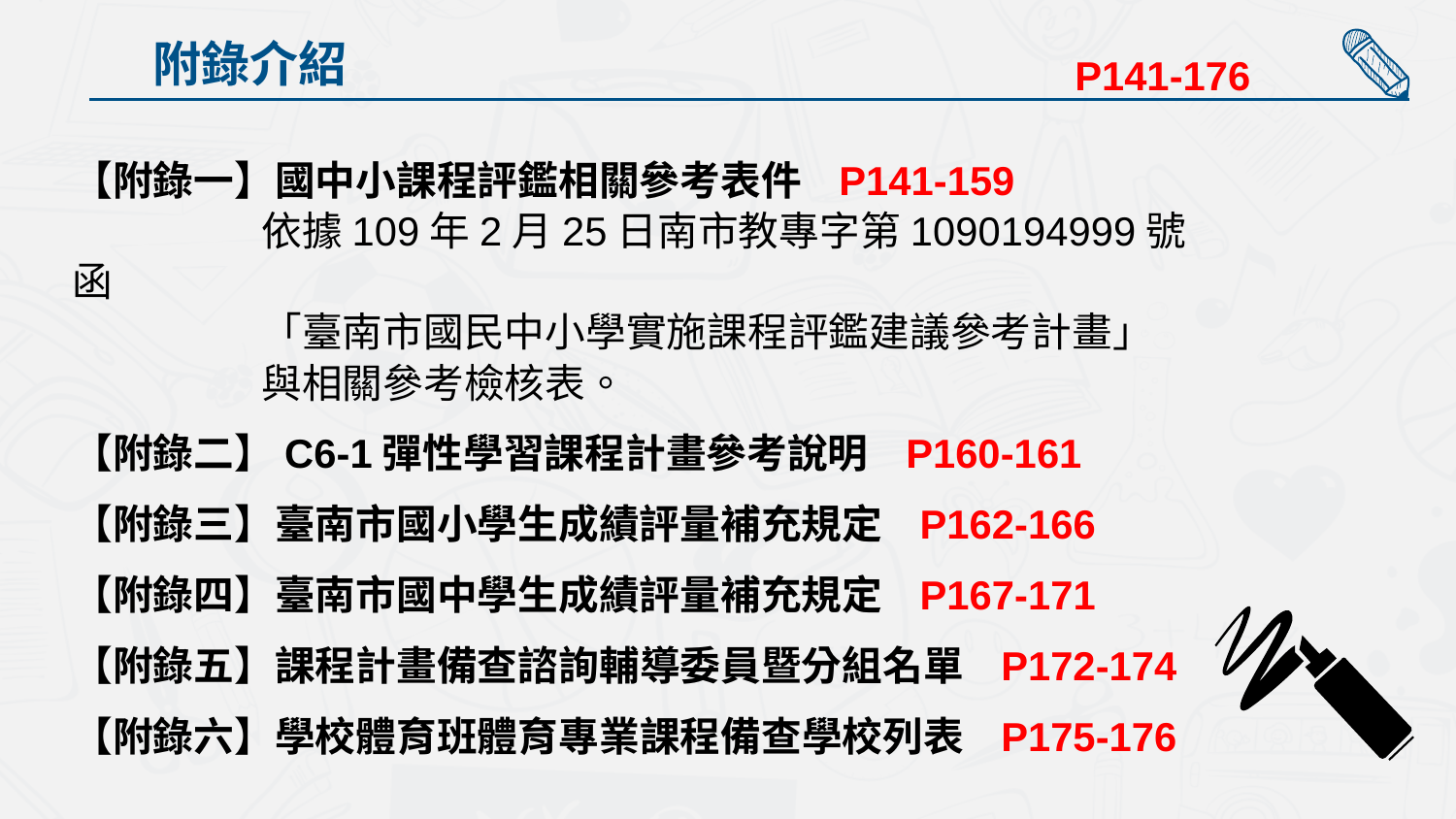

附錄介紹
P141-176
【附錄一】國中小課程評鑑相關參考表件   P141-159
                    依據109年2月25日南市教專字第1090194999號函
                    「臺南市國民中小學實施課程評鑑建議參考計畫」
                    與相關參考檢核表。
【附錄二】C6-1彈性學習課程計畫參考說明   P160-161
【附錄三】臺南市國小學生成績評量補充規定   P162-166
【附錄四】臺南市國中學生成績評量補充規定   P167-171
【附錄五】課程計畫備查諮詢輔導委員暨分組名單   P172-174
【附錄六】學校體育班體育專業課程備查學校列表   P175-176